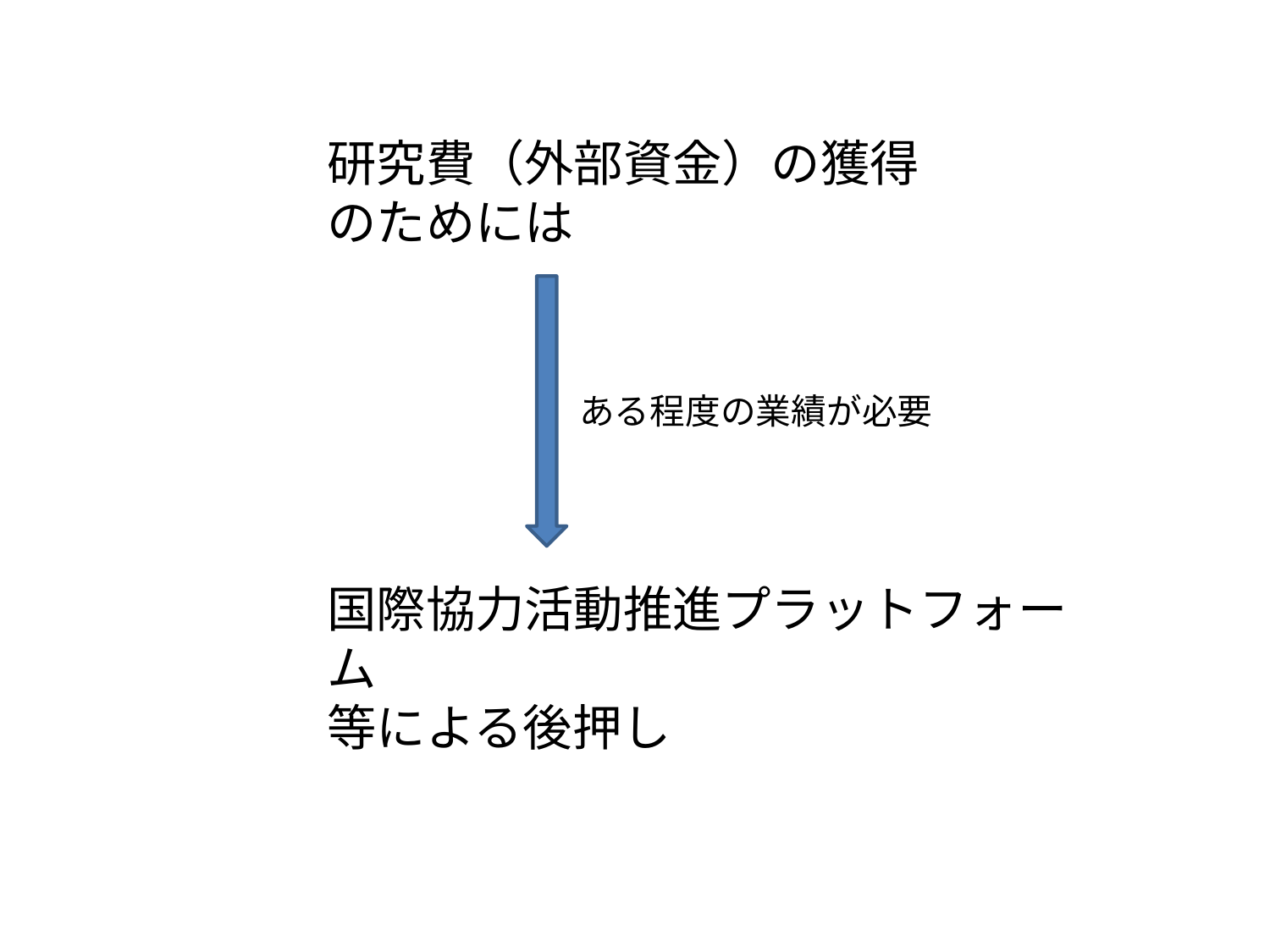

研究費（外部資金）の獲得のためには

ある程度の業績が必要
国際協力活動推進プラットフォーム
等による後押し